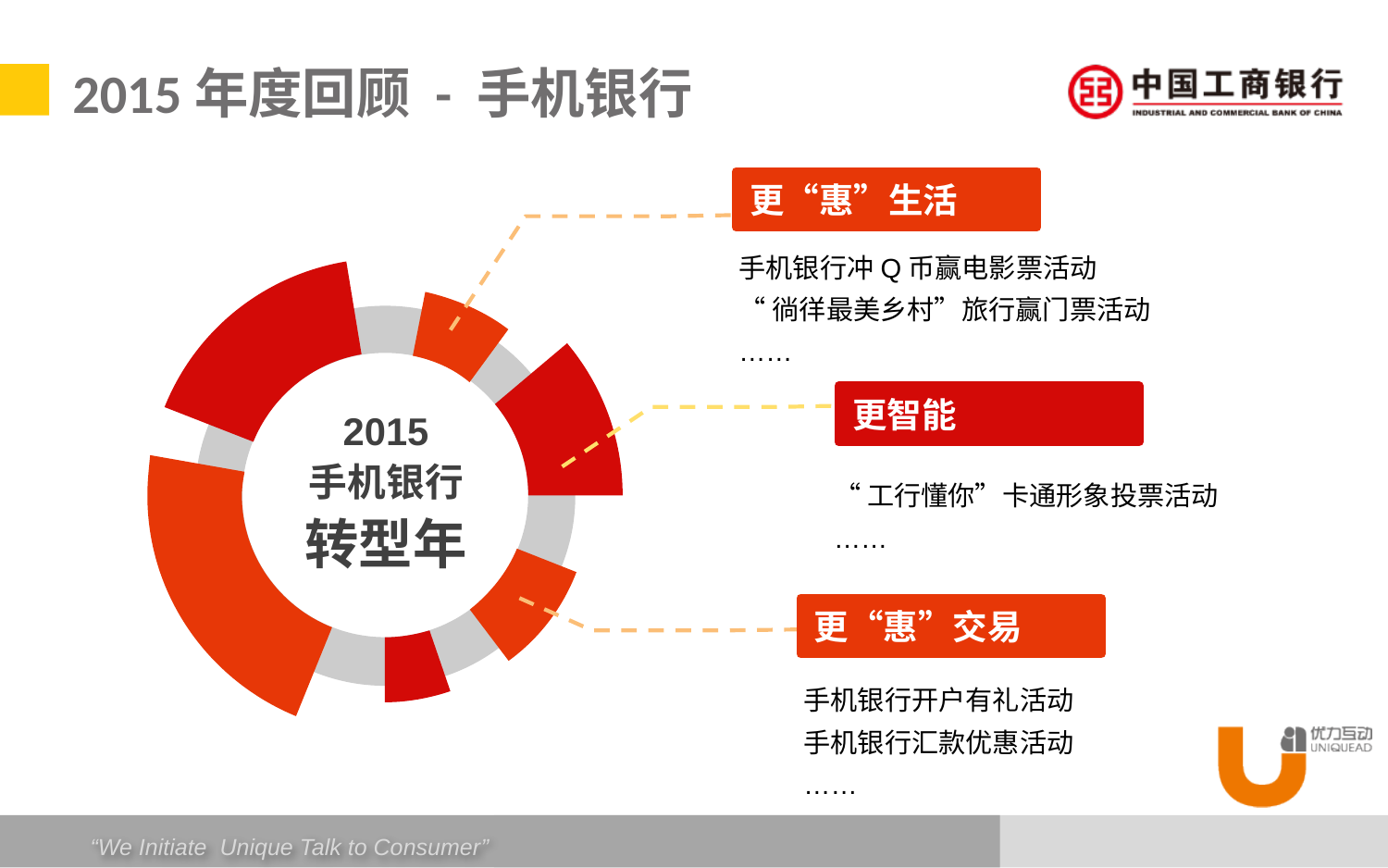

# 2015年度回顾 - 手机银行
更“惠”生活

手机银行冲Q币赢电影票活动
“徜徉最美乡村”旅行赢门票活动
……

更智能
2015
手机银行
转型年

“工行懂你”卡通形象投票活动
……

更“惠”交易

手机银行开户有礼活动
手机银行汇款优惠活动
……